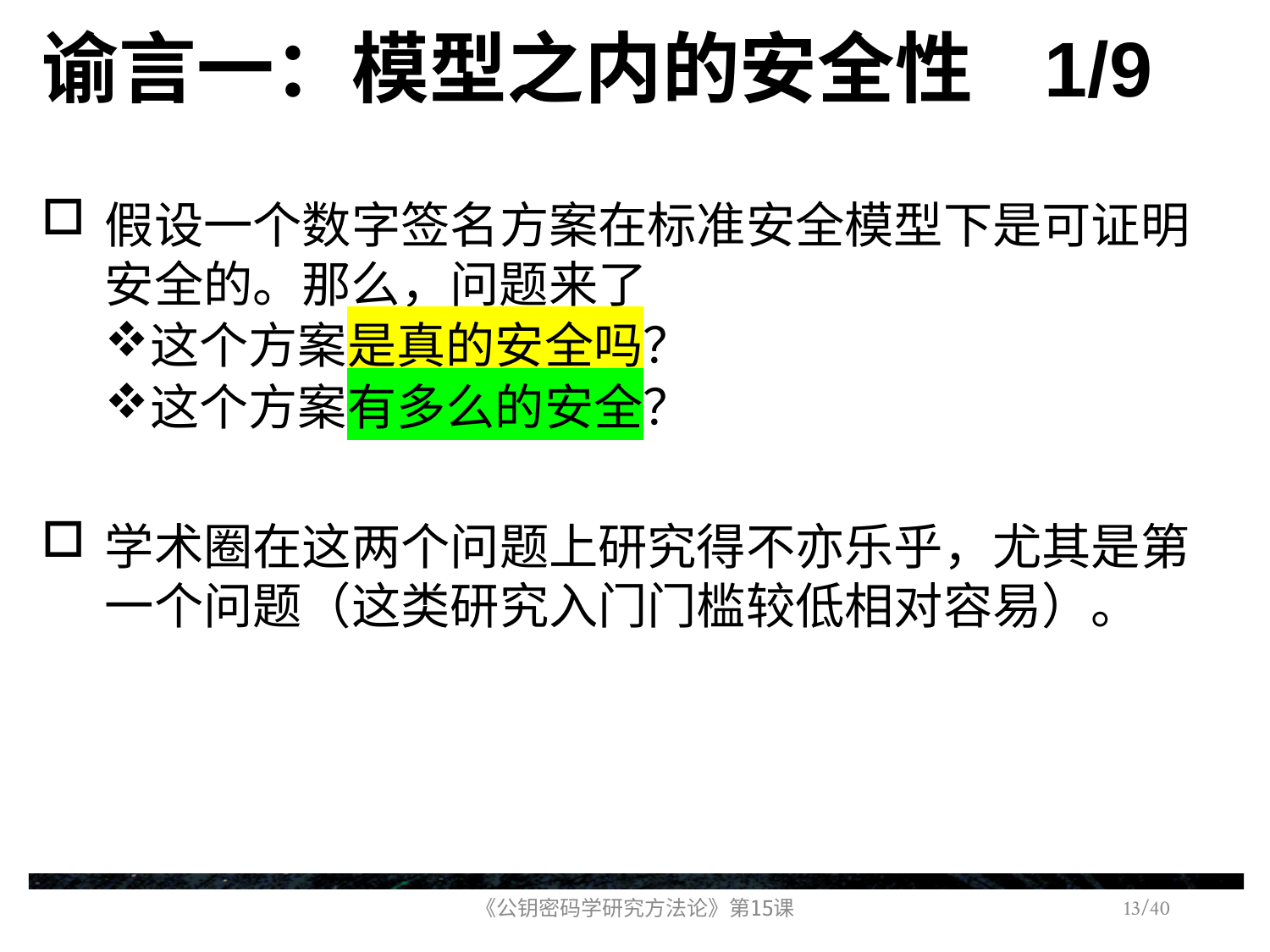

# 谕言一：模型之内的安全性   1/9
假设一个数字签名方案在标准安全模型下是可证明安全的。那么，问题来了
这个方案是真的安全吗？
这个方案有多么的安全？

学术圈在这两个问题上研究得不亦乐乎，尤其是第一个问题（这类研究入门门槛较低相对容易）。

《公钥密码学研究方法论》第15课
13/40